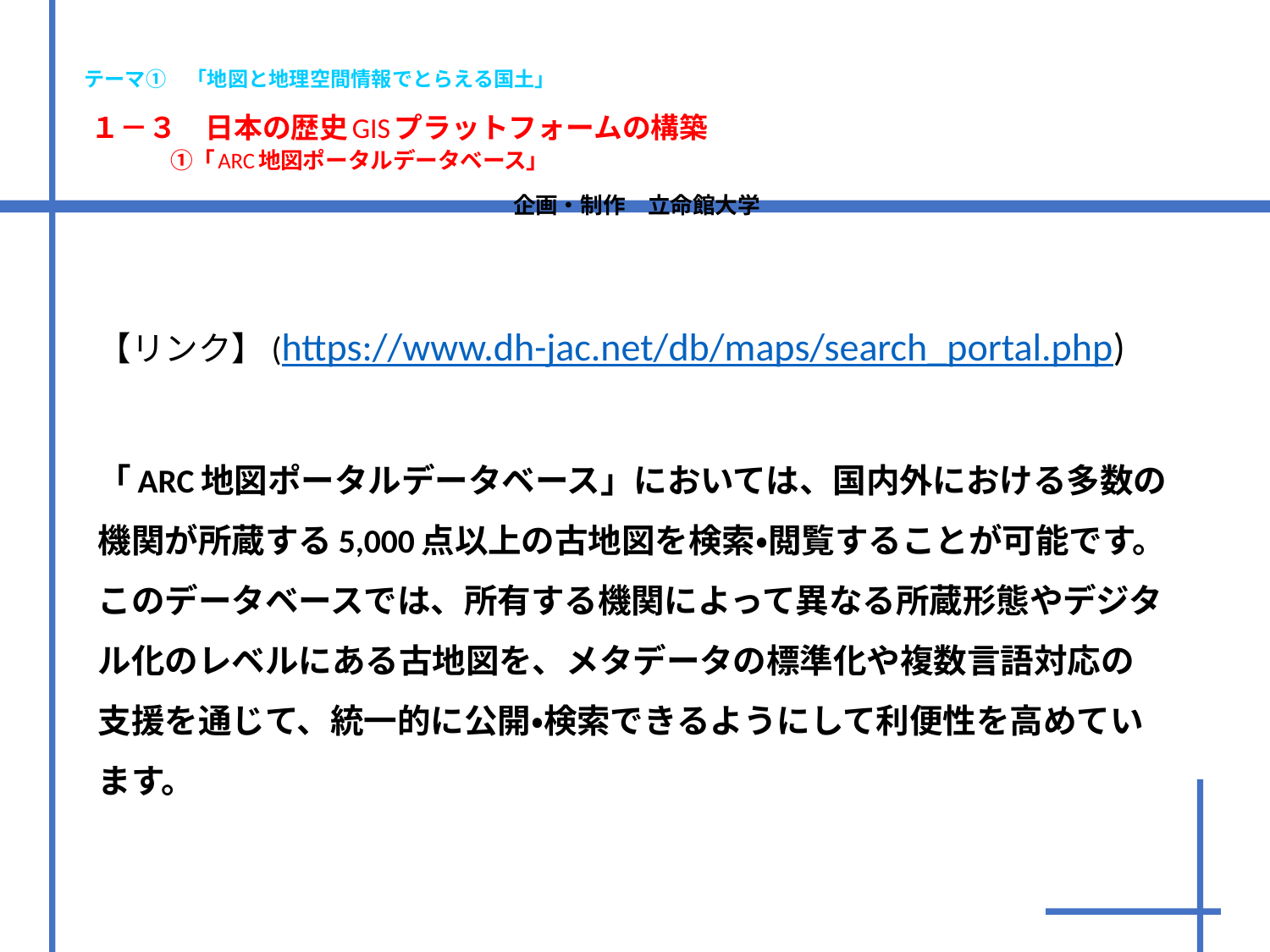

# テーマ①　「地図と地理空間情報でとらえる国土」 １－３　日本の歴史GISプラットフォームの構築 　　　①「ARC地図ポータルデータベース」　　　　　　　　　　　　　　　　　　　　　　　　　 　　　　　　　　　　　　　　　企画・制作　立命館大学

【リンク】(https://www.dh-jac.net/db/maps/search_portal.php)

「ARC地図ポータルデータベース」においては、国内外における多数の機関が所蔵する5,000点以上の古地図を検索・閲覧することが可能です。このデータベースでは、所有する機関によって異なる所蔵形態やデジタル化のレベルにある古地図を、メタデータの標準化や複数言語対応の支援を通じて、統一的に公開・検索できるようにして利便性を高めています。